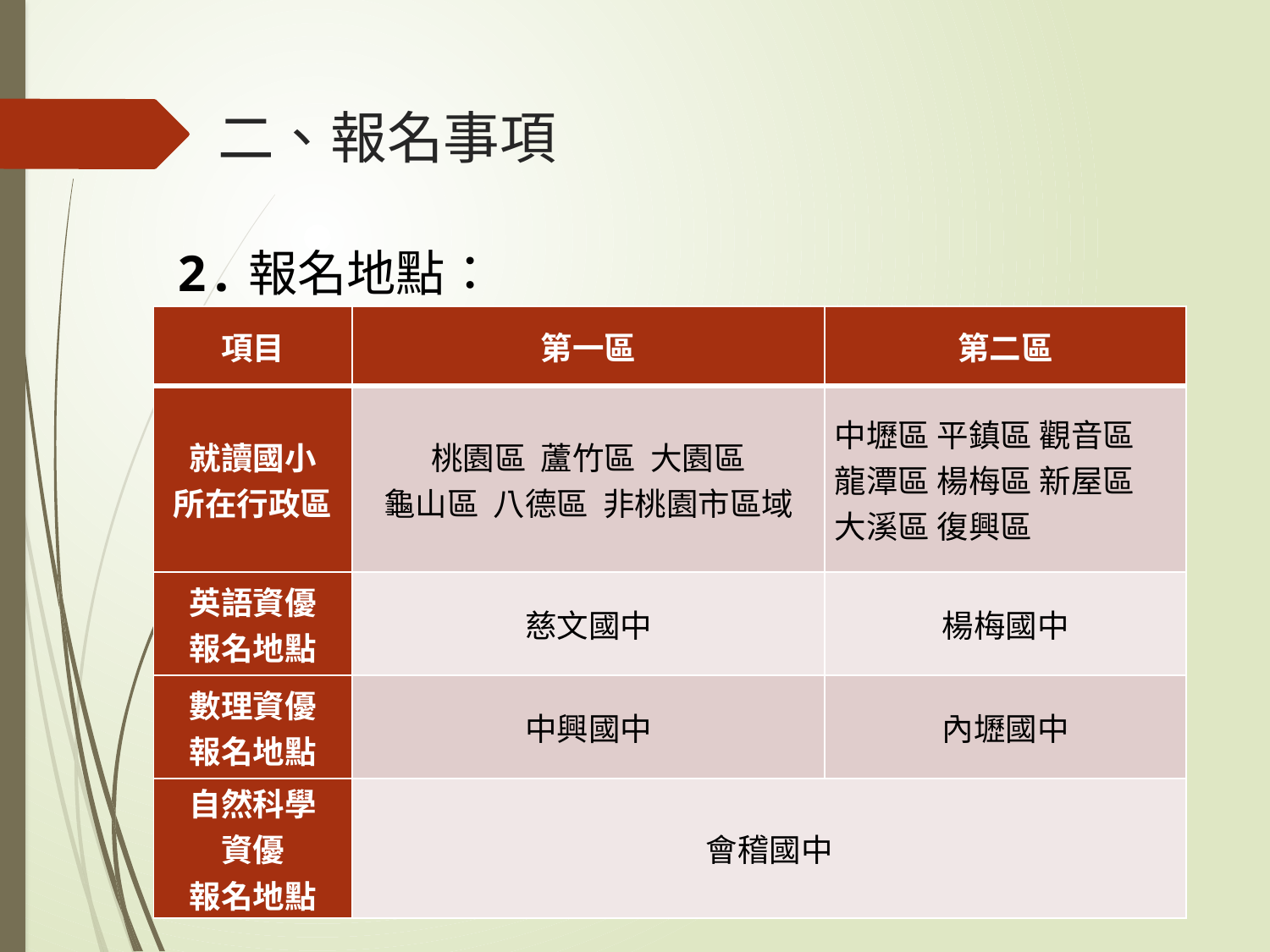

# 二、報名事項

 2.報名地點：

| 項目 | 第一區 | 第二區 |
| --- | --- | --- |
| 就讀國小 所在行政區 | 桃園區 蘆竹區 大園區 龜山區 八德區 非桃園市區域 | 中壢區 平鎮區 觀音區 龍潭區 楊梅區 新屋區 大溪區 復興區 |
| 英語資優 報名地點 | 慈文國中 | 楊梅國中 |
| 數理資優 報名地點 | 中興國中 | 內壢國中 |
| 自然科學 資優 報名地點 | 會稽國中 |  |